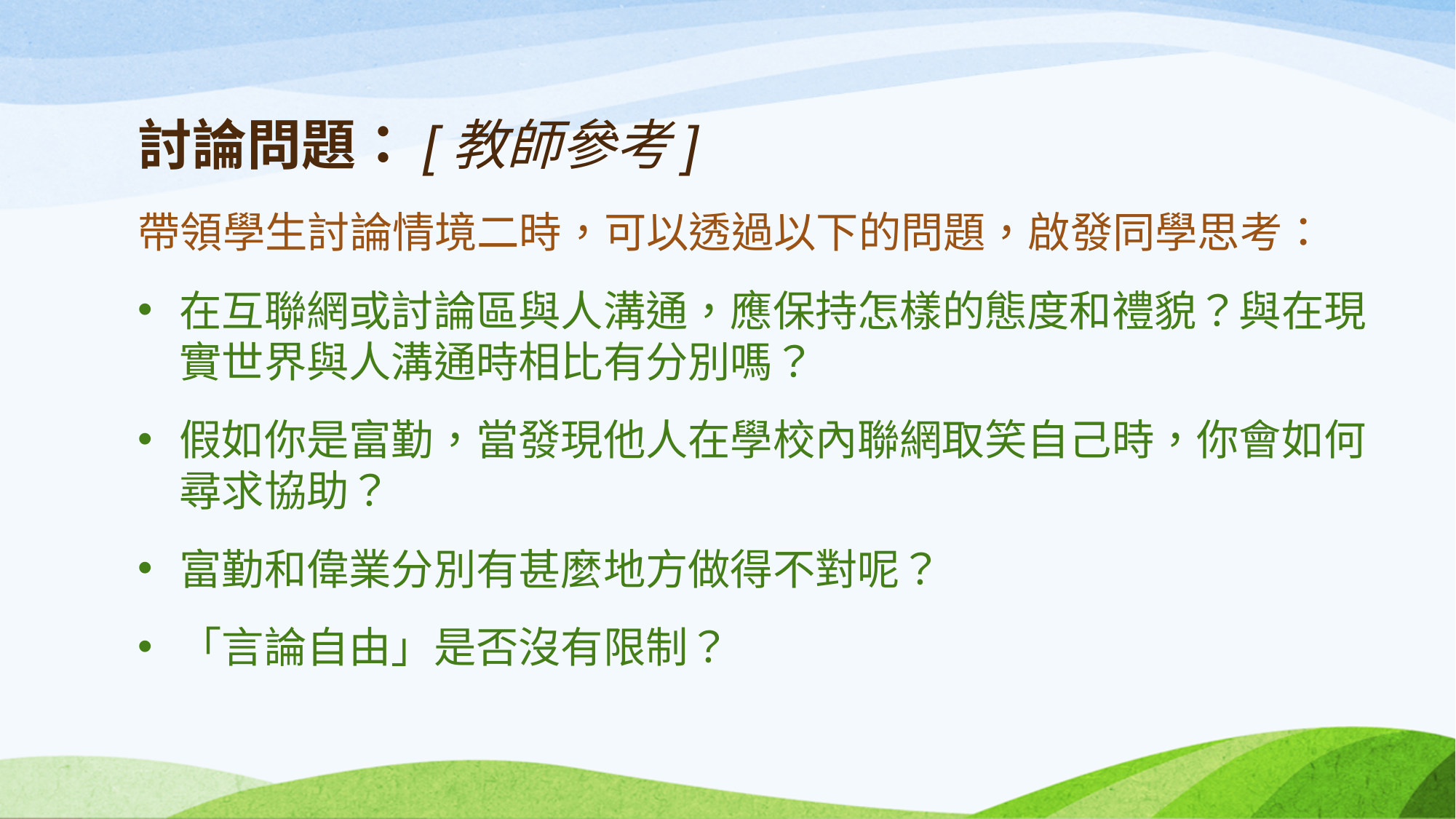

# 討論問題：[教師參考]
帶領學生討論情境二時，可以透過以下的問題，啟發同學思考：
在互聯網或討論區與人溝通，應保持怎樣的態度和禮貌？與在現實世界與人溝通時相比有分別嗎？
假如你是富勤，當發現他人在學校內聯網取笑自己時，你會如何尋求協助？
富勤和偉業分別有甚麼地方做得不對呢？
「言論自由」是否沒有限制？